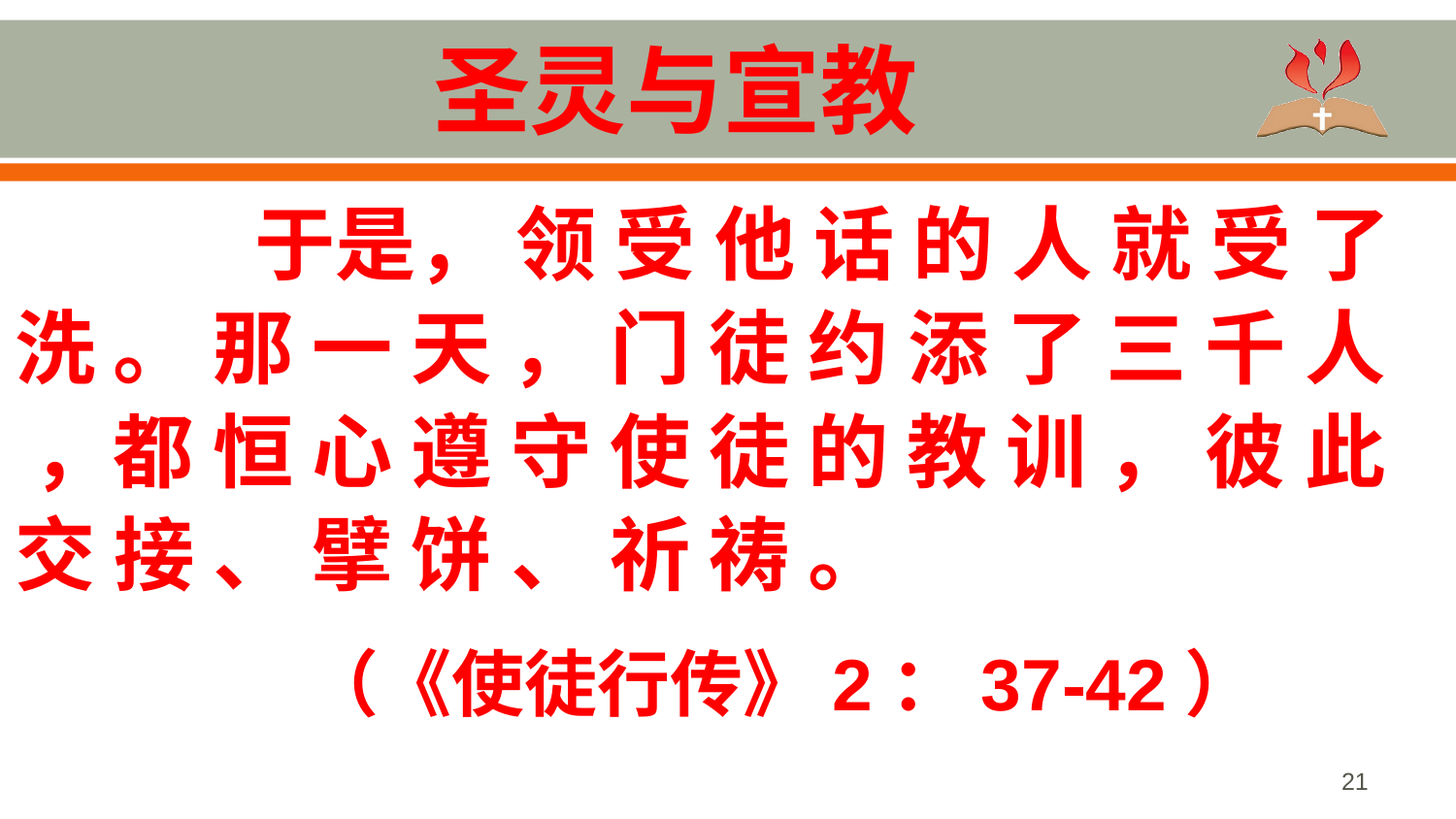

# 圣灵与宣教
            于是， 领 受 他 话 的 人 就 受 了 洗 。 那 一 天 ， 门 徒 约 添 了 三 千 人 ，都 恒 心 遵 守 使 徒 的 教 训 ， 彼 此 交 接 、 擘 饼 、 祈 祷 。
		（《使徒行传》2：37-42）

21